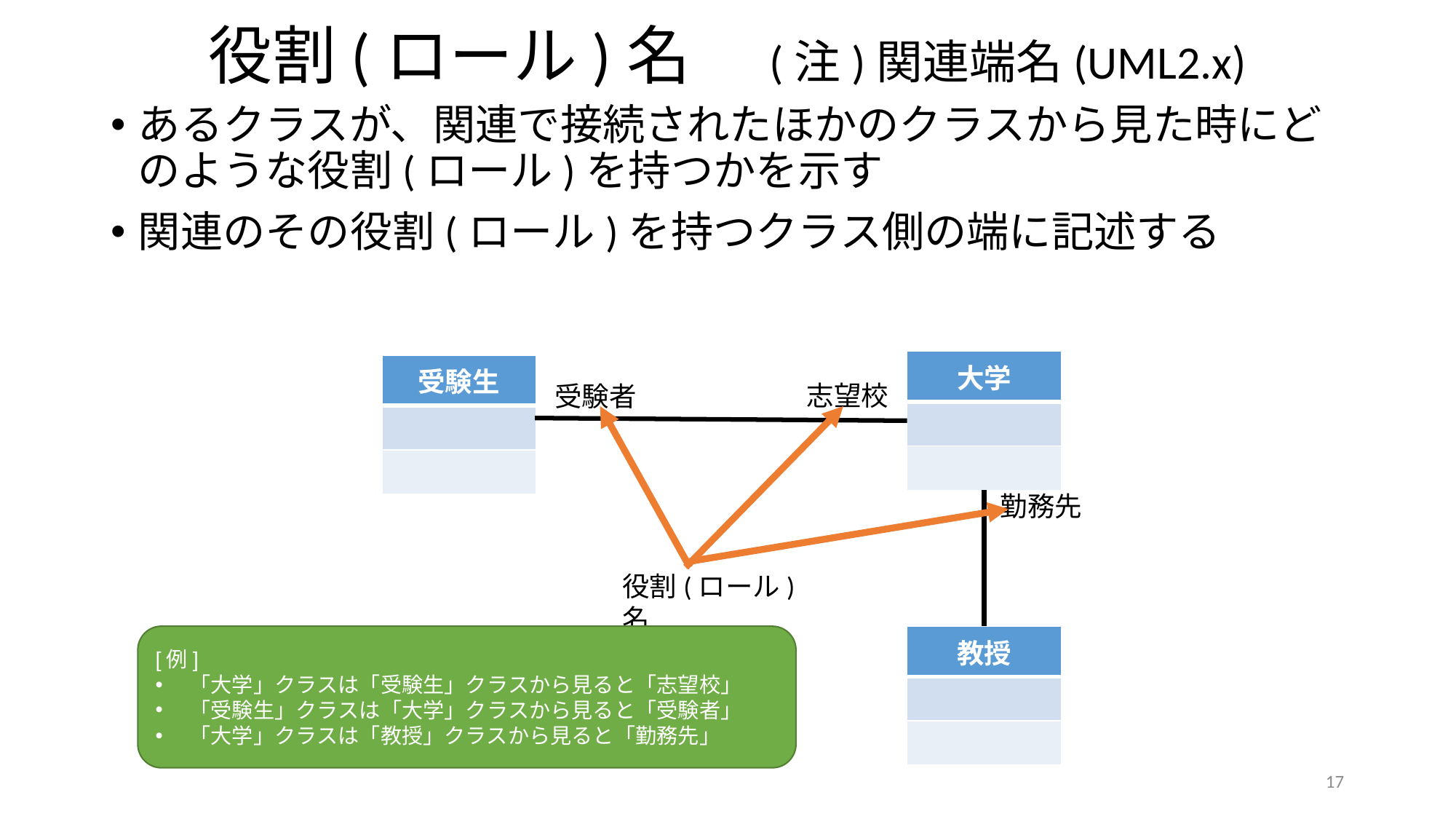

# 役割(ロール)名　(注)関連端名(UML2.x)
あるクラスが、関連で接続されたほかのクラスから見た時にどのような役割(ロール)を持つかを示す
関連のその役割(ロール)を持つクラス側の端に記述する
| 大学 |
| --- |
|  |
|  |
| 受験生 |
| --- |
|  |
|  |
志望校
受験者
勤務先
役割(ロール)名
[例]
「大学」クラスは「受験生」クラスから見ると「志望校」
「受験生」クラスは「大学」クラスから見ると「受験者」
「大学」クラスは「教授」クラスから見ると「勤務先」
| 教授 |
| --- |
|  |
|  |
17